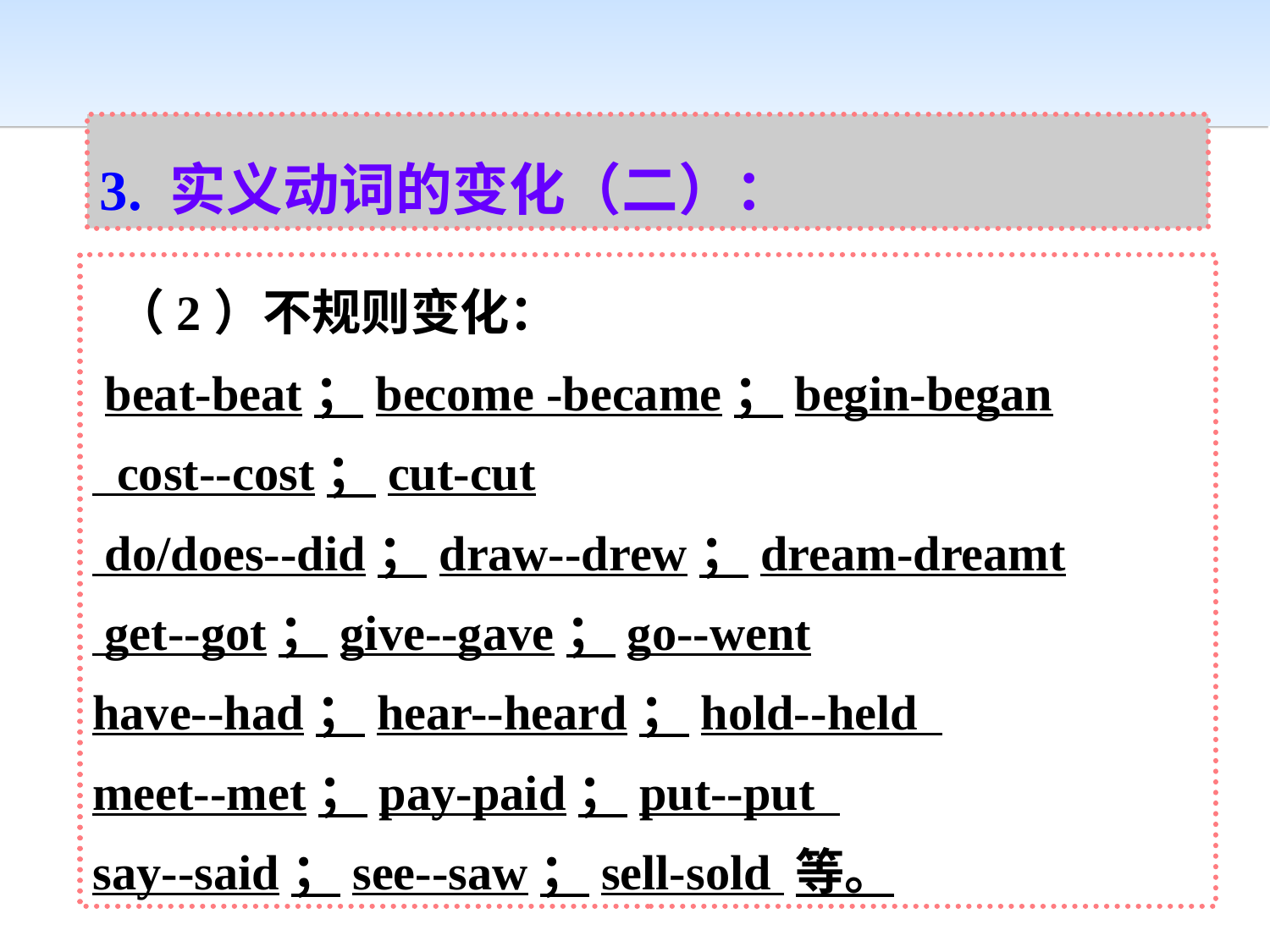

3. 实义动词的变化（二）：
 （2）不规则变化：
 beat-beat；become -became；begin-began
  cost--cost；cut-cut
 do/does--did；draw--drew；dream-dreamt
 get--got；give--gave；go--went
have--had；hear--heard；hold--held
meet--met；pay-paid；put--put
say--said；see--saw；sell-sold 等。